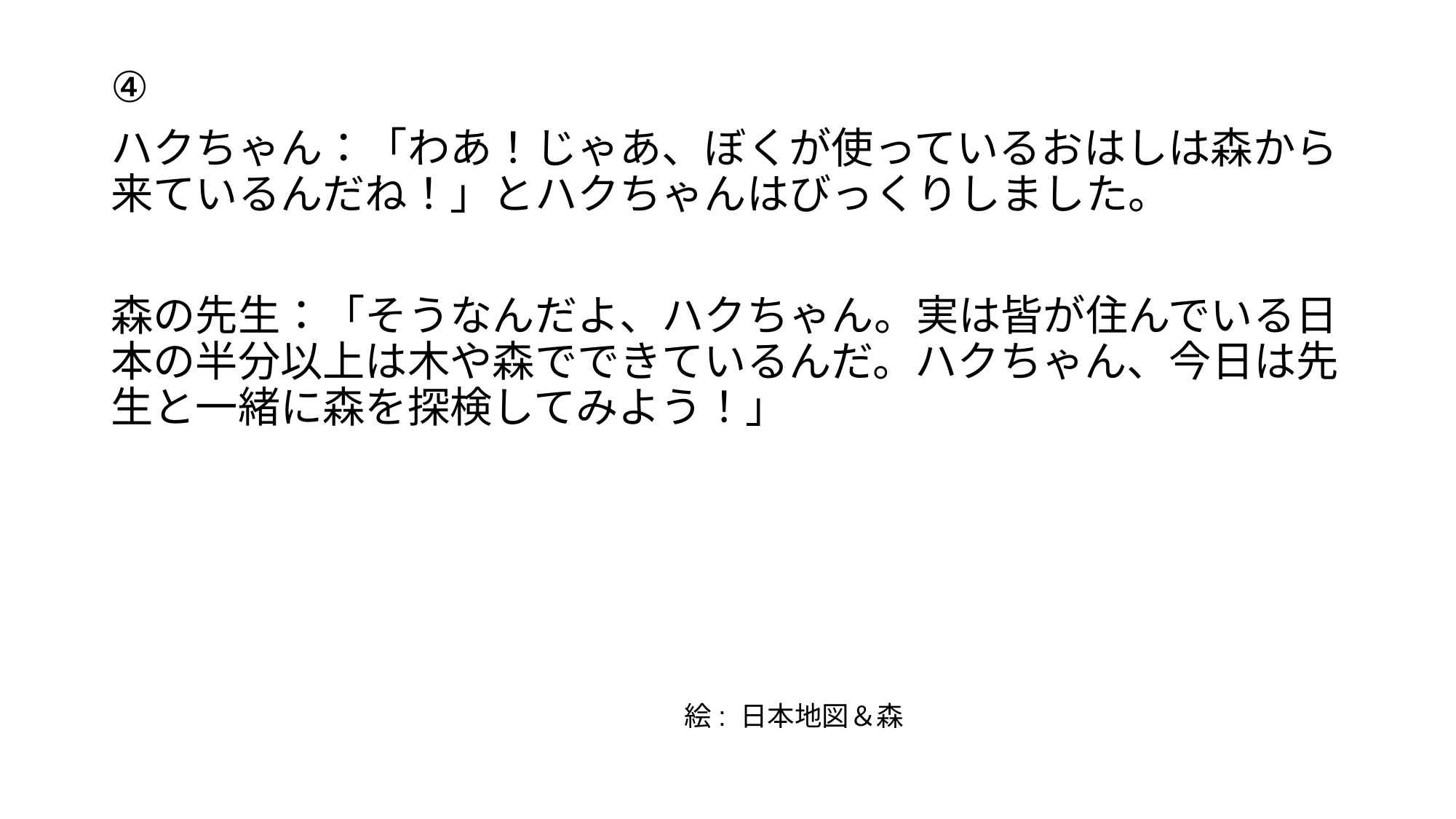

④
ハクちゃん：「わあ！じゃあ、ぼくが使っているおはしは森から来ているんだね！」とハクちゃんはびっくりしました。

森の先生：「そうなんだよ、ハクちゃん。実は皆が住んでいる日本の半分以上は木や森でできているんだ。ハクちゃん、今日は先生と一緒に森を探検してみよう！」

絵: 日本地図＆森